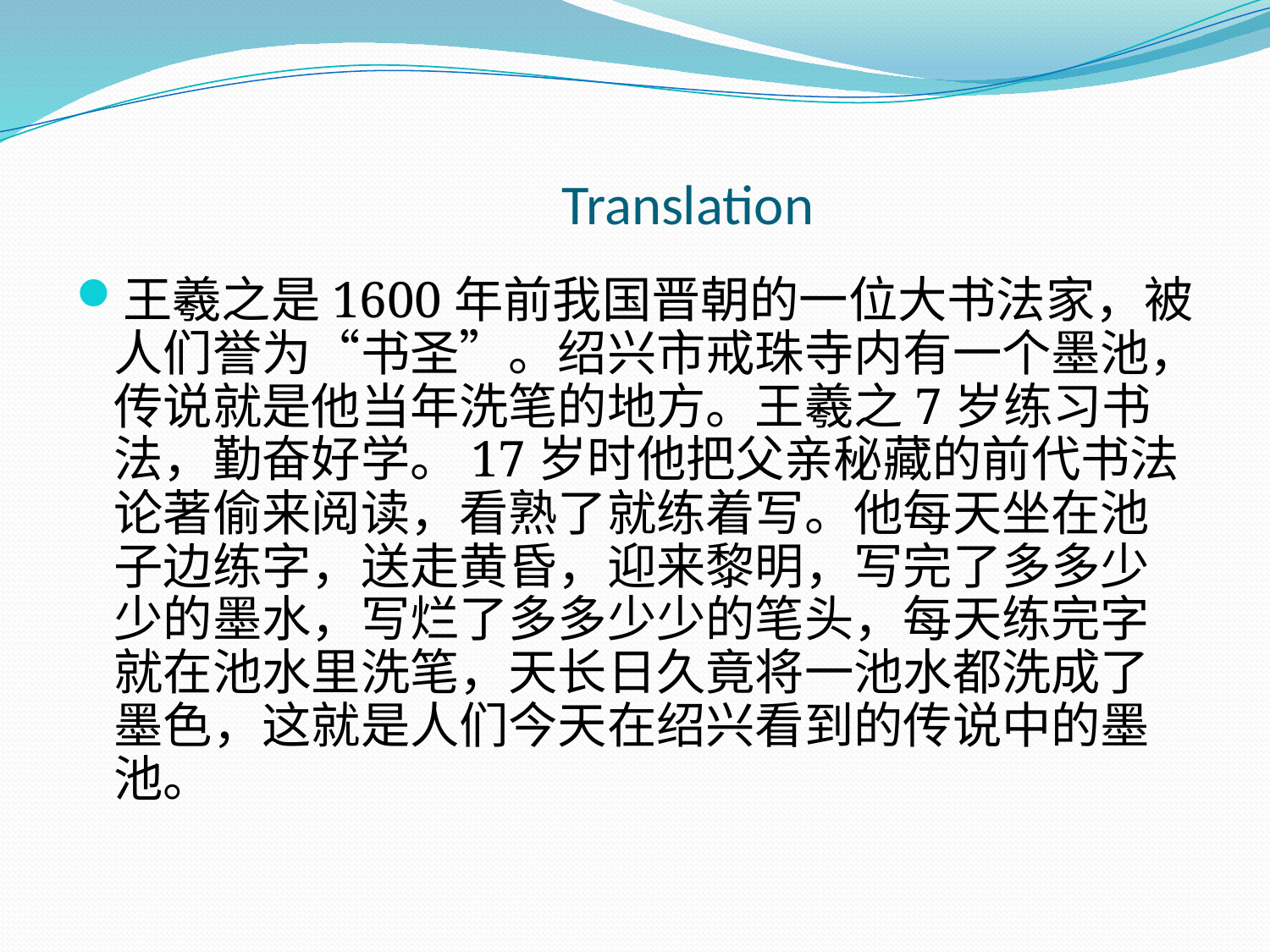

# Translation
王羲之是1600年前我国晋朝的一位大书法家，被人们誉为“书圣”。绍兴市戒珠寺内有一个墨池，传说就是他当年洗笔的地方。王羲之7岁练习书法，勤奋好学。17岁时他把父亲秘藏的前代书法论著偷来阅读，看熟了就练着写。他每天坐在池子边练字，送走黄昏，迎来黎明，写完了多多少少的墨水，写烂了多多少少的笔头，每天练完字就在池水里洗笔，天长日久竟将一池水都洗成了墨色，这就是人们今天在绍兴看到的传说中的墨池。